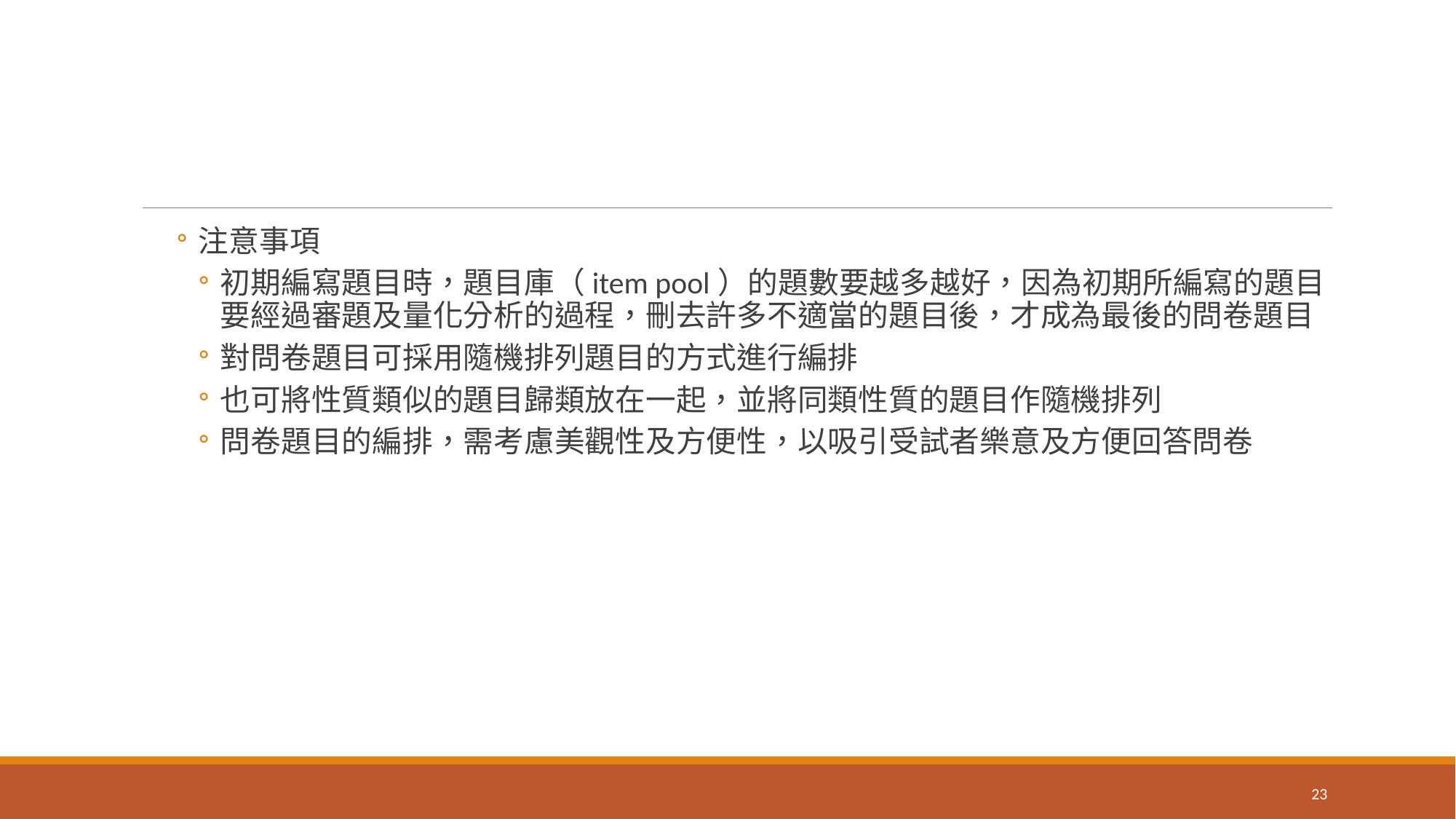

#
注意事項
初期編寫題目時，題目庫（item pool）的題數要越多越好，因為初期所編寫的題目要經過審題及量化分析的過程，刪去許多不適當的題目後，才成為最後的問卷題目
對問卷題目可採用隨機排列題目的方式進行編排
也可將性質類似的題目歸類放在一起，並將同類性質的題目作隨機排列
問卷題目的編排，需考慮美觀性及方便性，以吸引受試者樂意及方便回答問卷
23